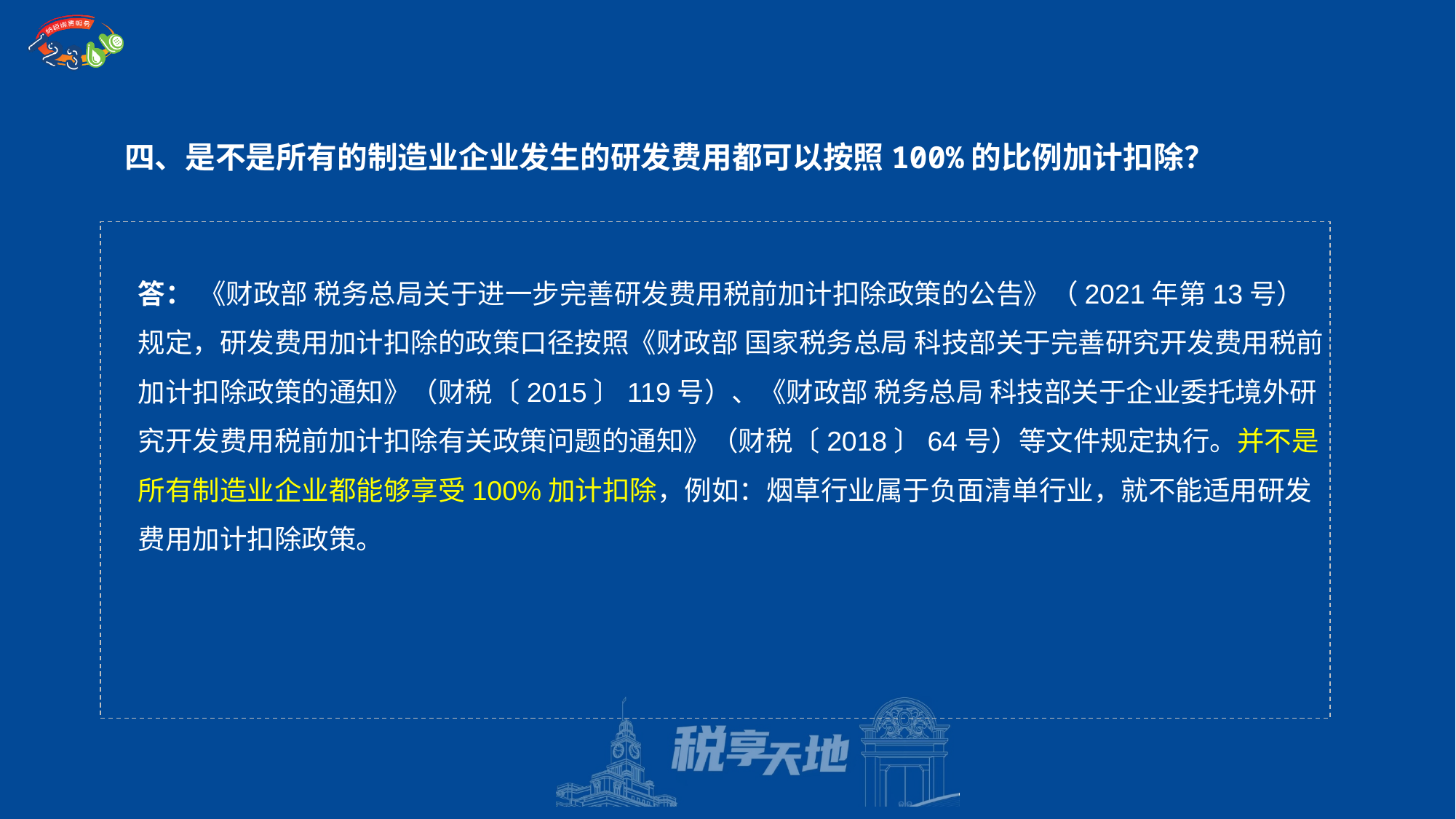

四、是不是所有的制造业企业发生的研发费用都可以按照100%的比例加计扣除？

答： 《财政部 税务总局关于进一步完善研发费用税前加计扣除政策的公告》（2021年第13号）规定，研发费用加计扣除的政策口径按照《财政部 国家税务总局 科技部关于完善研究开发费用税前加计扣除政策的通知》（财税〔2015〕119号）、《财政部 税务总局 科技部关于企业委托境外研究开发费用税前加计扣除有关政策问题的通知》（财税〔2018〕64号）等文件规定执行。并不是所有制造业企业都能够享受100%加计扣除，例如：烟草行业属于负面清单行业，就不能适用研发费用加计扣除政策。